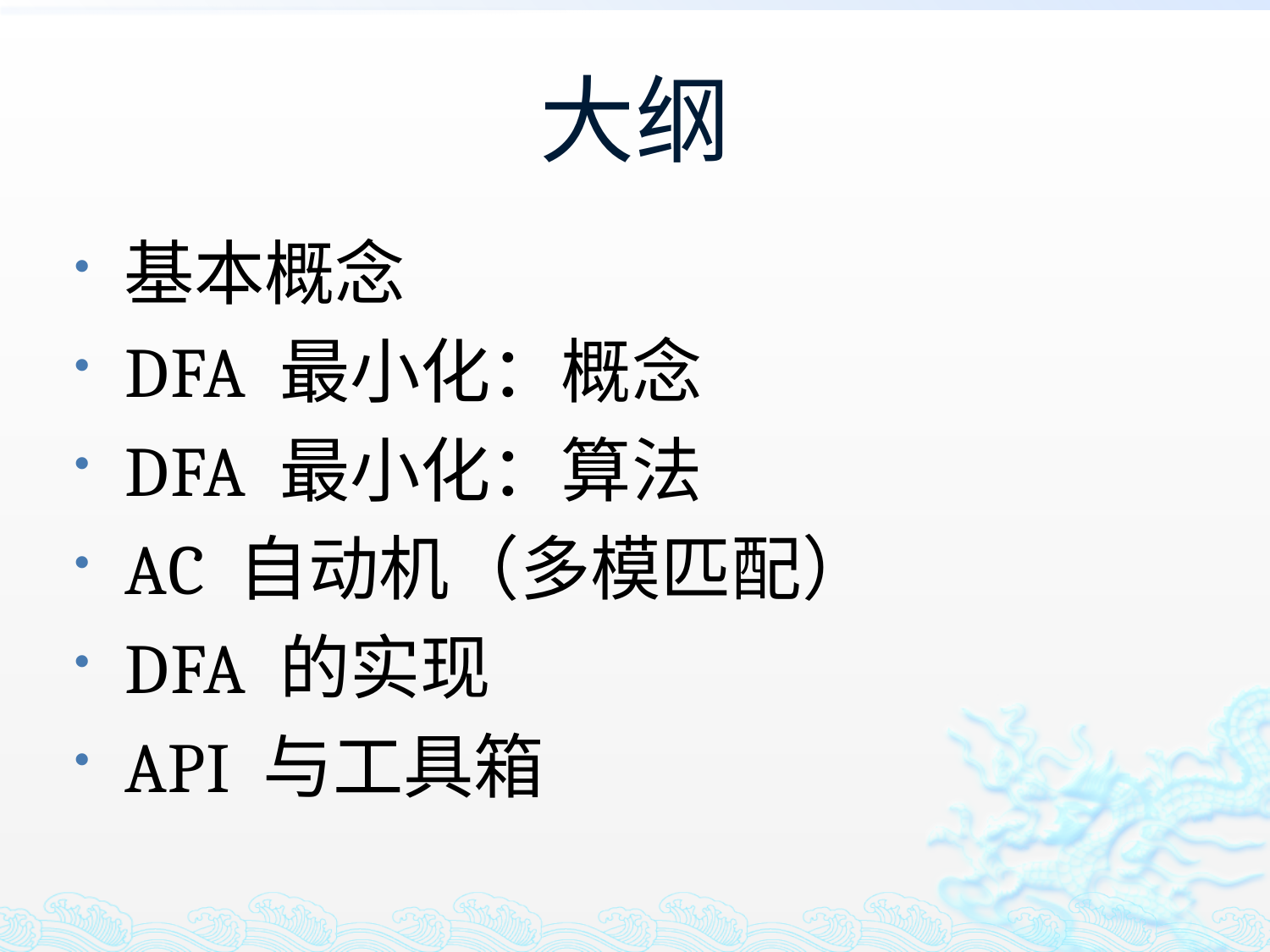

# 大纲
基本概念
DFA 最小化：概念
DFA 最小化：算法
AC 自动机（多模匹配）
DFA 的实现
API 与工具箱